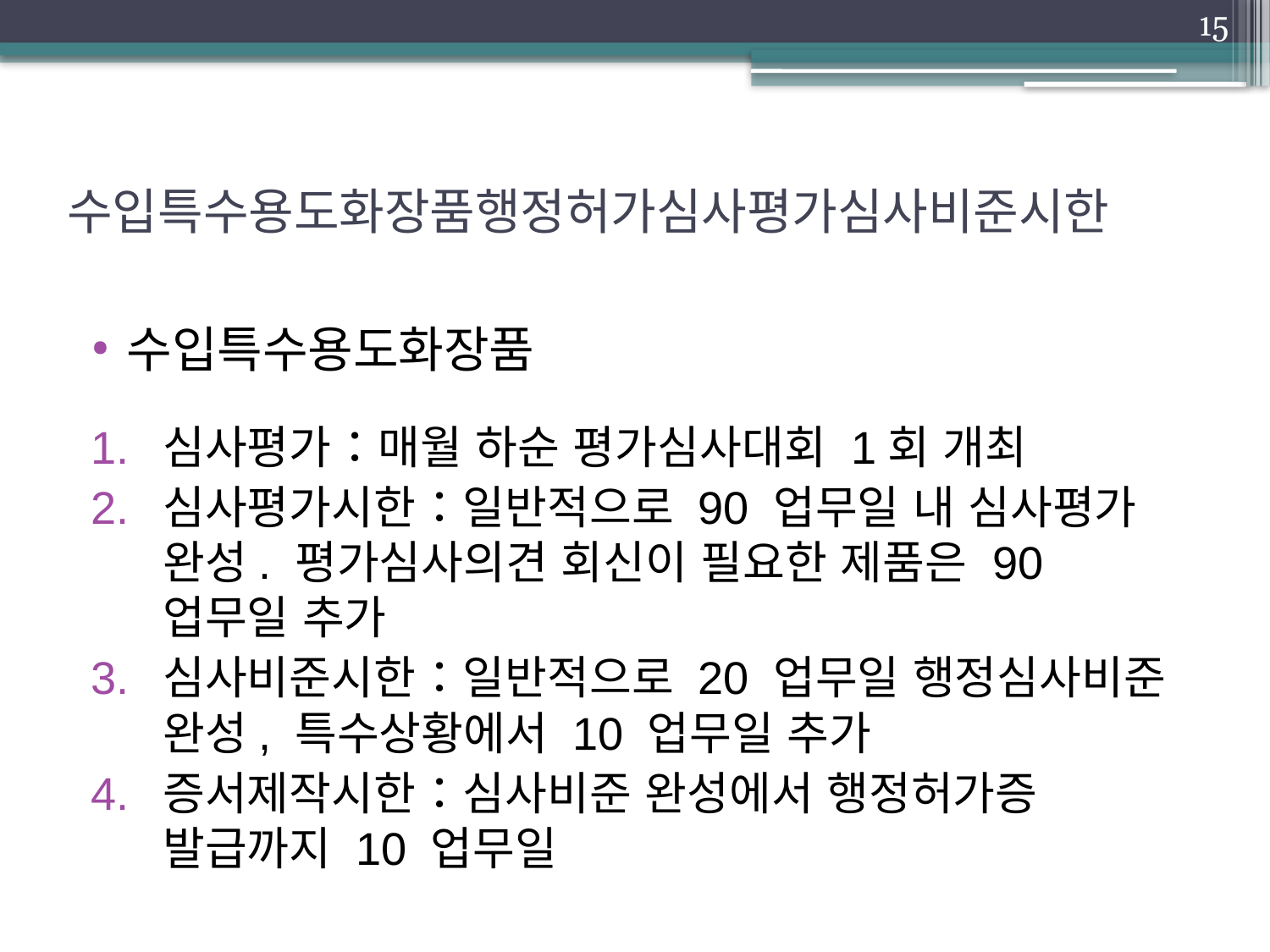

15
# 수입특수용도화장품행정허가심사평가심사비준시한
수입특수용도화장품

심사평가：매월 하순 평가심사대회 1회 개최
심사평가시한：일반적으로 90 업무일 내 심사평가 완성. 평가심사의견 회신이 필요한 제품은 90 업무일 추가
심사비준시한：일반적으로 20 업무일 행정심사비준 완성, 특수상황에서 10 업무일 추가
증서제작시한：심사비준 완성에서 행정허가증 발급까지 10 업무일